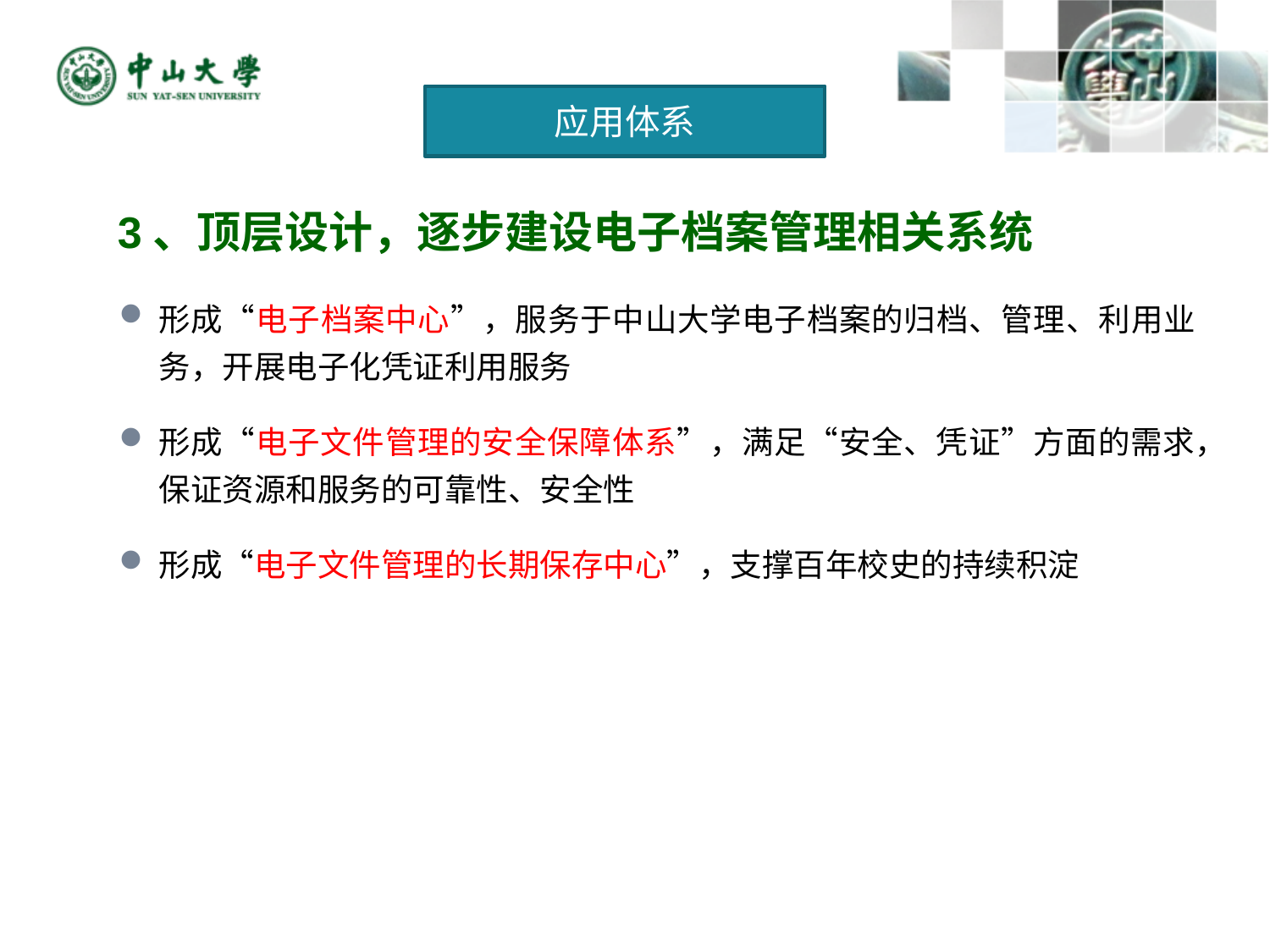

应用体系
3、顶层设计，逐步建设电子档案管理相关系统
形成“电子档案中心”，服务于中山大学电子档案的归档、管理、利用业务，开展电子化凭证利用服务
形成“电子文件管理的安全保障体系”，满足“安全、凭证”方面的需求，保证资源和服务的可靠性、安全性
形成“电子文件管理的长期保存中心”，支撑百年校史的持续积淀
26